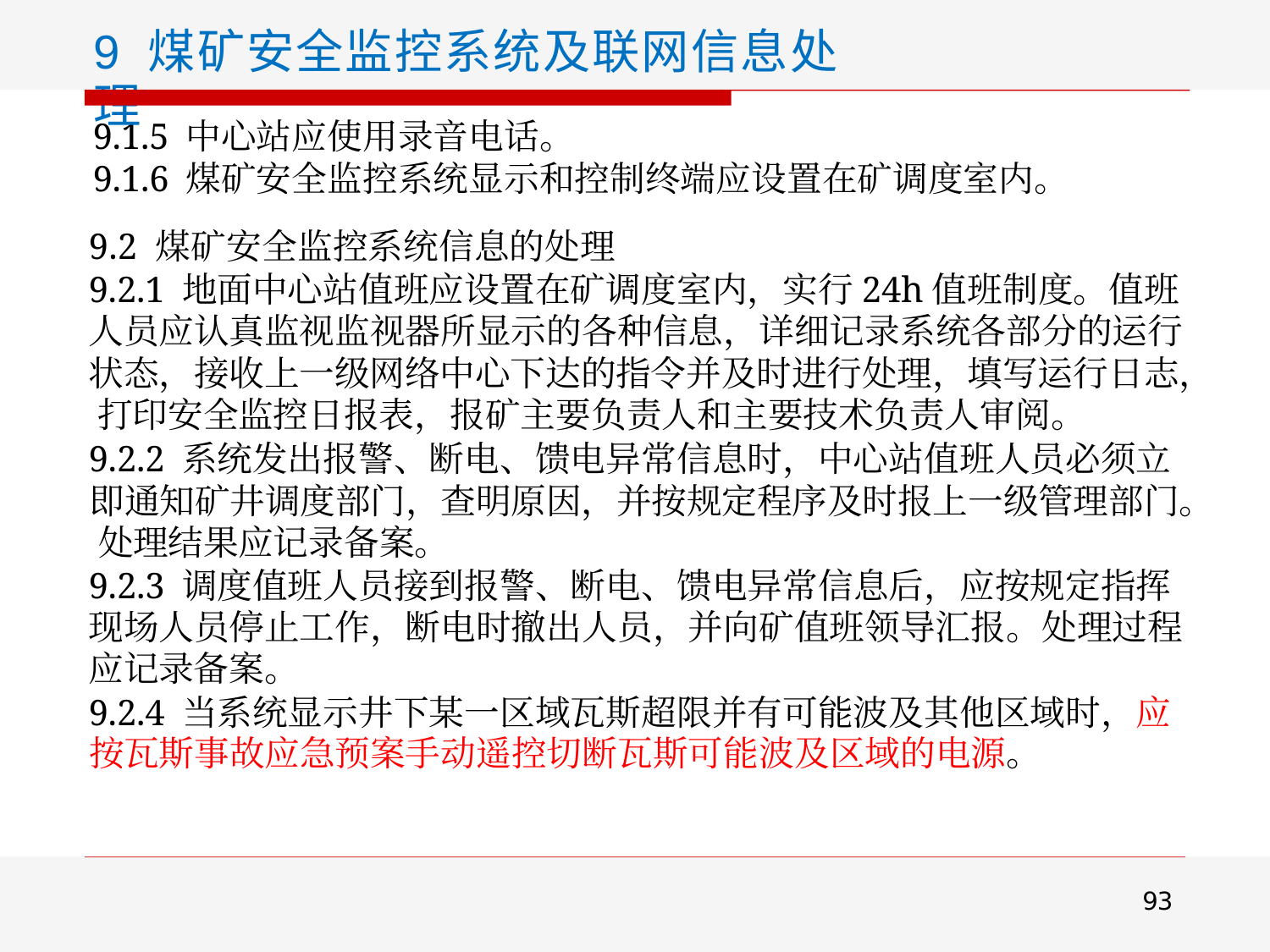

9 煤矿安全监控系统及联网信息处理

9.1.5 中心站应使用录音电话。
9.1.6 煤矿安全监控系统显示和控制终端应设置在矿调度室内。
9.2 煤矿安全监控系统信息的处理
9.2.1 地面中心站值班应设置在矿调度室内，实行24h值班制度。值班  人员应认真监视监视器所显示的各种信息，详细记录系统各部分的运行 状态，接收上一级网络中心下达的指令并及时进行处理，填写运行日志， 打印安全监控日报表，报矿主要负责人和主要技术负责人审阅。
9.2.2 系统发出报警、断电、馈电异常信息时，中心站值班人员必须立 即通知矿井调度部门，查明原因，并按规定程序及时报上一级管理部门。 处理结果应记录备案。
9.2.3 调度值班人员接到报警、断电、馈电异常信息后，应按规定指挥 现场人员停止工作，断电时撤出人员，并向矿值班领导汇报。处理过程 应记录备案。
9.2.4 当系统显示井下某一区域瓦斯超限并有可能波及其他区域时，应 按瓦斯事故应急预案手动遥控切断瓦斯可能波及区域的电源。

93